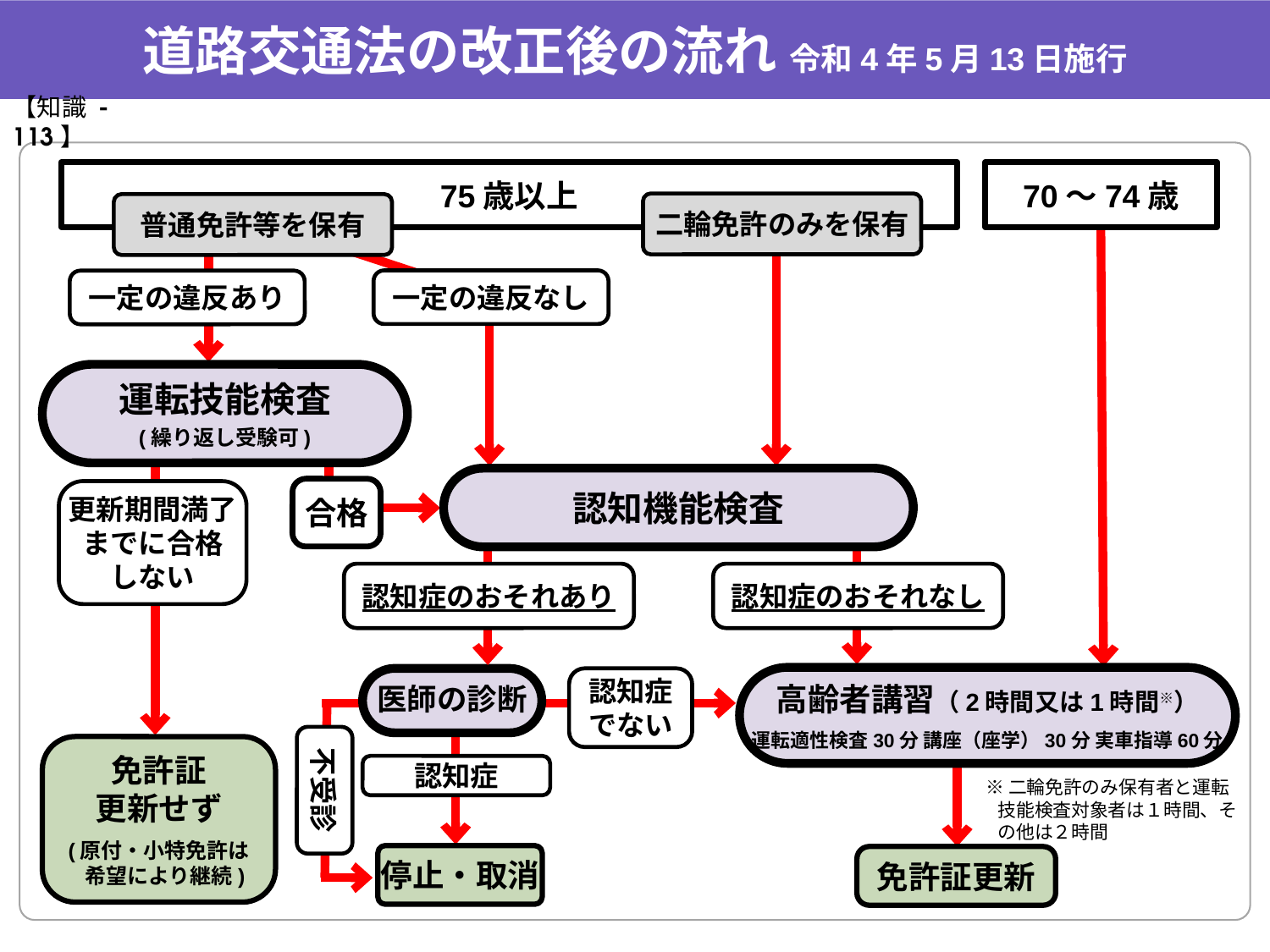

道路交通法の改正後の流れ 令和4年5月13日施行
【知識 -113】

75歳以上
70～74歳
二輪免許のみを保有
普通免許等を保有
一定の違反なし
一定の違反あり
運転技能検査
(繰り返し受験可)
認知機能検査
合格
更新期間満了
までに合格
しない
認知症のおそれなし
認知症のおそれあり
高齢者講習（2時間又は1時間※）
運転適性検査30分 講座（座学）30分 実車指導60分
医師の診断
認知症
でない
不受診
免許証
更新せず
(原付・小特免許は
希望により継続)
認知症
※二輪免許のみ保有者と運転技能検査対象者は１時間、その他は２時間
停止・取消
免許証更新